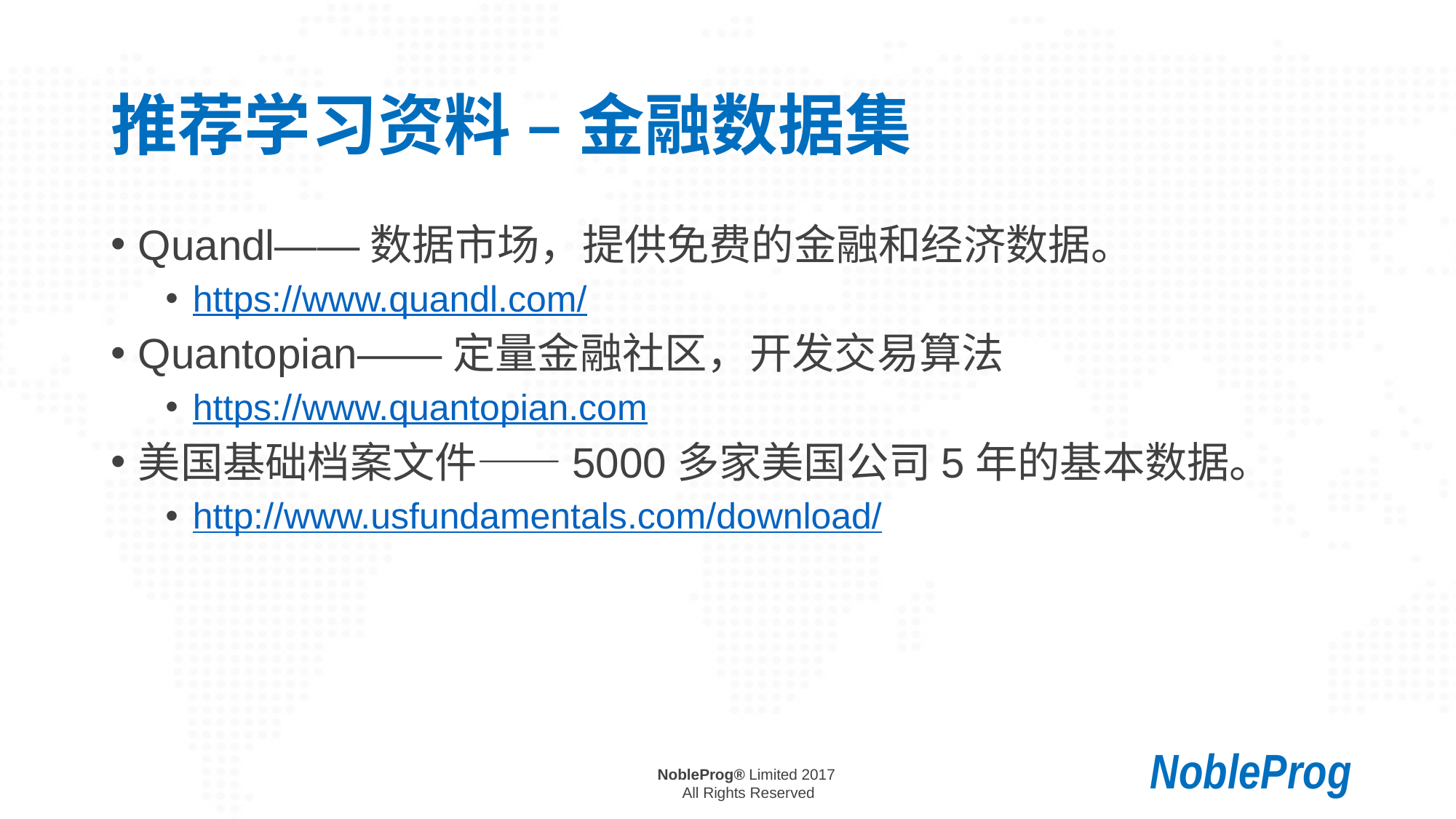

# 推荐学习资料 – 金融数据集
Quandl——数据市场，提供免费的金融和经济数据。
https://www.quandl.com/
Quantopian——定量金融社区，开发交易算法
https://www.quantopian.com
美国基础档案文件——5000多家美国公司5年的基本数据。
http://www.usfundamentals.com/download/